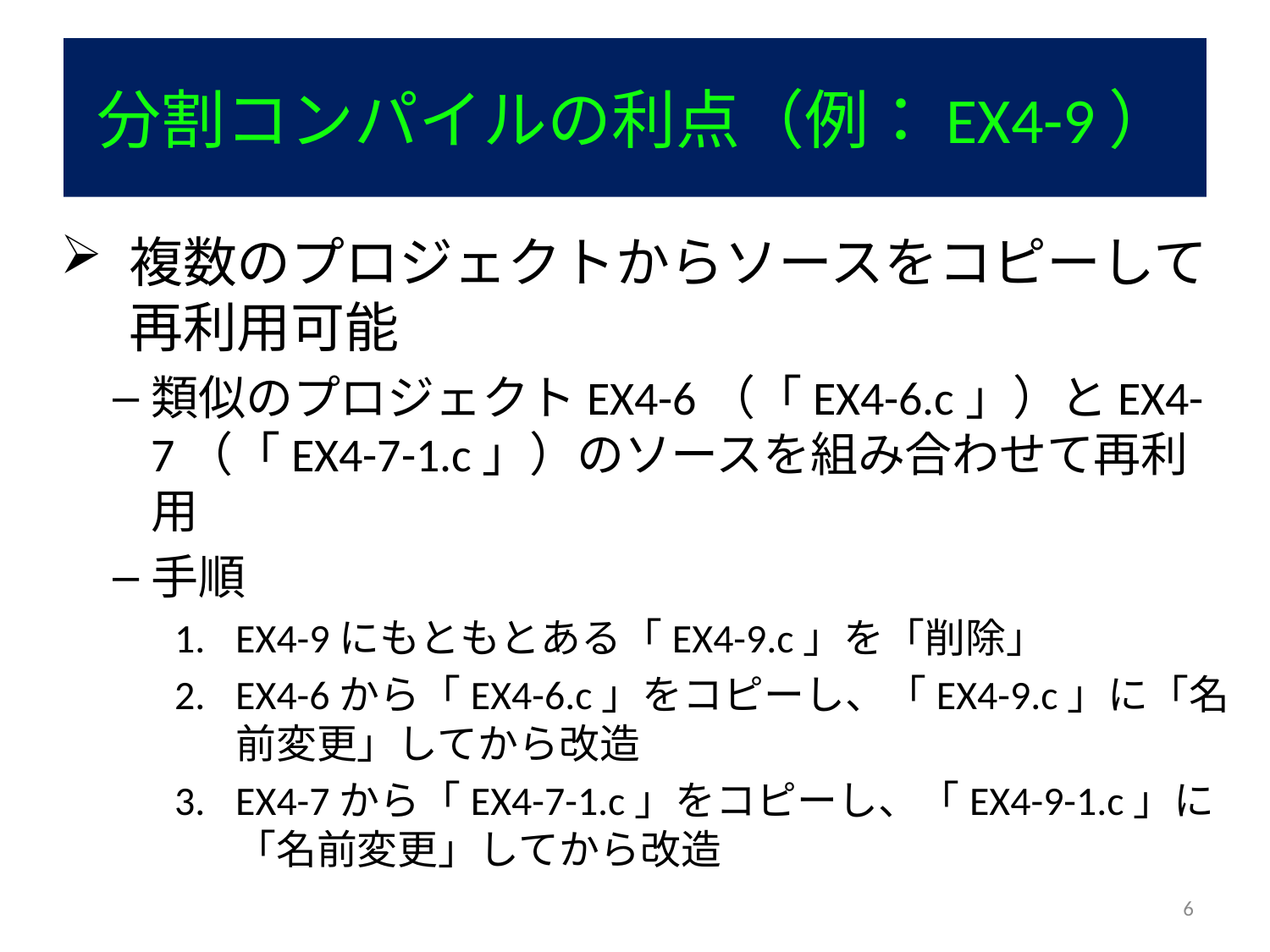

# 分割コンパイルの利点（例：EX4-9）
複数のプロジェクトからソースをコピーして再利用可能
類似のプロジェクトEX4-6（「EX4-6.c」）とEX4-7（「EX4-7-1.c」）のソースを組み合わせて再利用
手順
EX4-9にもともとある「EX4-9.c」を「削除」
EX4-6から「EX4-6.c」をコピーし、「EX4-9.c」に「名前変更」してから改造
EX4-7から「EX4-7-1.c」をコピーし、「EX4-9-1.c」に「名前変更」してから改造
6